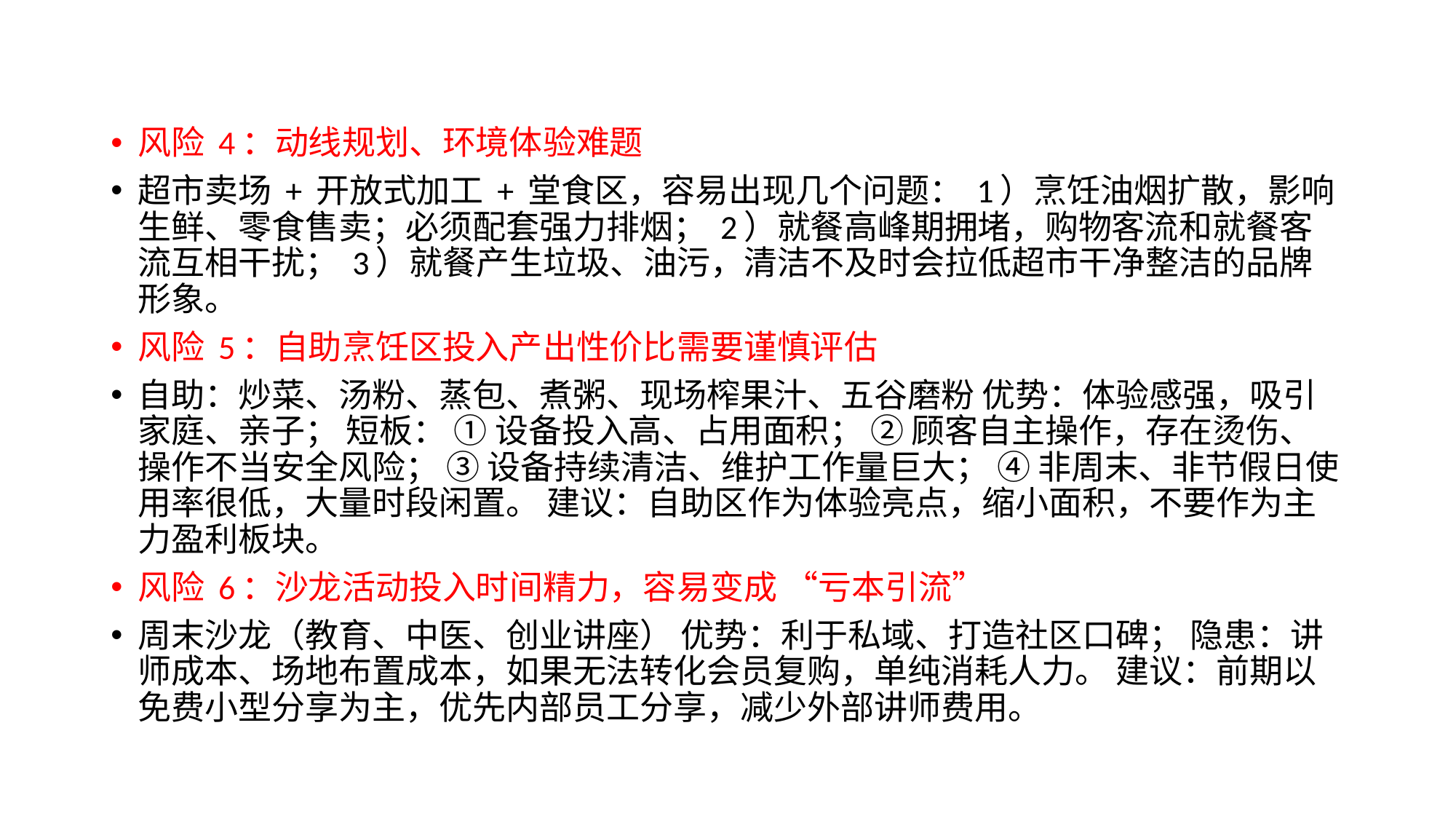

风险 4：动线规划、环境体验难题
超市卖场 + 开放式加工 + 堂食区，容易出现几个问题： 1）烹饪油烟扩散，影响生鲜、零食售卖；必须配套强力排烟； 2）就餐高峰期拥堵，购物客流和就餐客流互相干扰； 3）就餐产生垃圾、油污，清洁不及时会拉低超市干净整洁的品牌形象。
风险 5：自助烹饪区投入产出性价比需要谨慎评估
自助：炒菜、汤粉、蒸包、煮粥、现场榨果汁、五谷磨粉 优势：体验感强，吸引家庭、亲子； 短板： ① 设备投入高、占用面积； ② 顾客自主操作，存在烫伤、操作不当安全风险； ③ 设备持续清洁、维护工作量巨大； ④ 非周末、非节假日使用率很低，大量时段闲置。 建议：自助区作为体验亮点，缩小面积，不要作为主力盈利板块。
风险 6：沙龙活动投入时间精力，容易变成 “亏本引流”
周末沙龙（教育、中医、创业讲座） 优势：利于私域、打造社区口碑； 隐患：讲师成本、场地布置成本，如果无法转化会员复购，单纯消耗人力。 建议：前期以免费小型分享为主，优先内部员工分享，减少外部讲师费用。